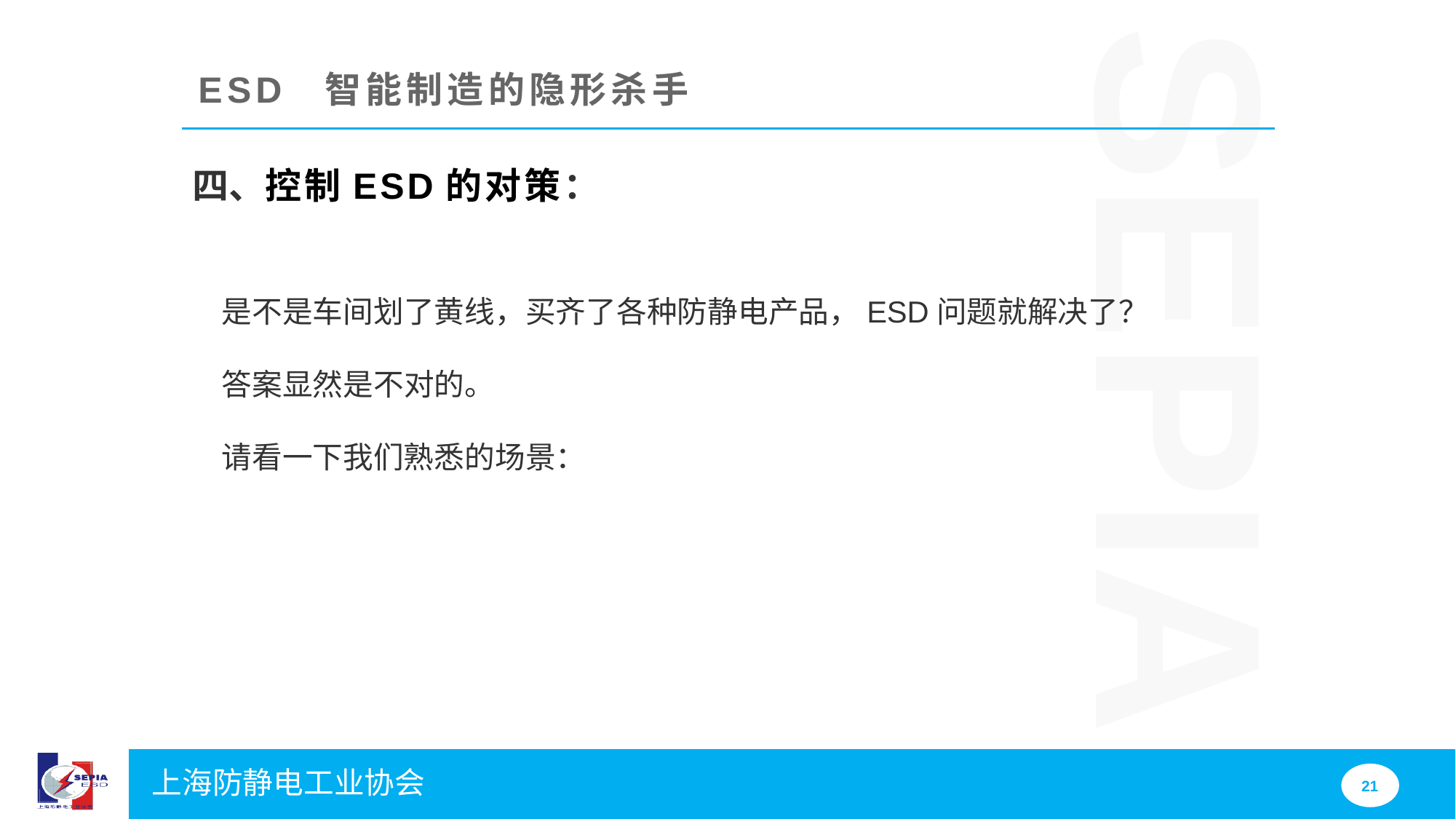

ESD  智能制造的隐形杀手
四、控制ESD的对策：
是不是车间划了黄线，买齐了各种防静电产品，ESD问题就解决了？

答案显然是不对的。

请看一下我们熟悉的场景：